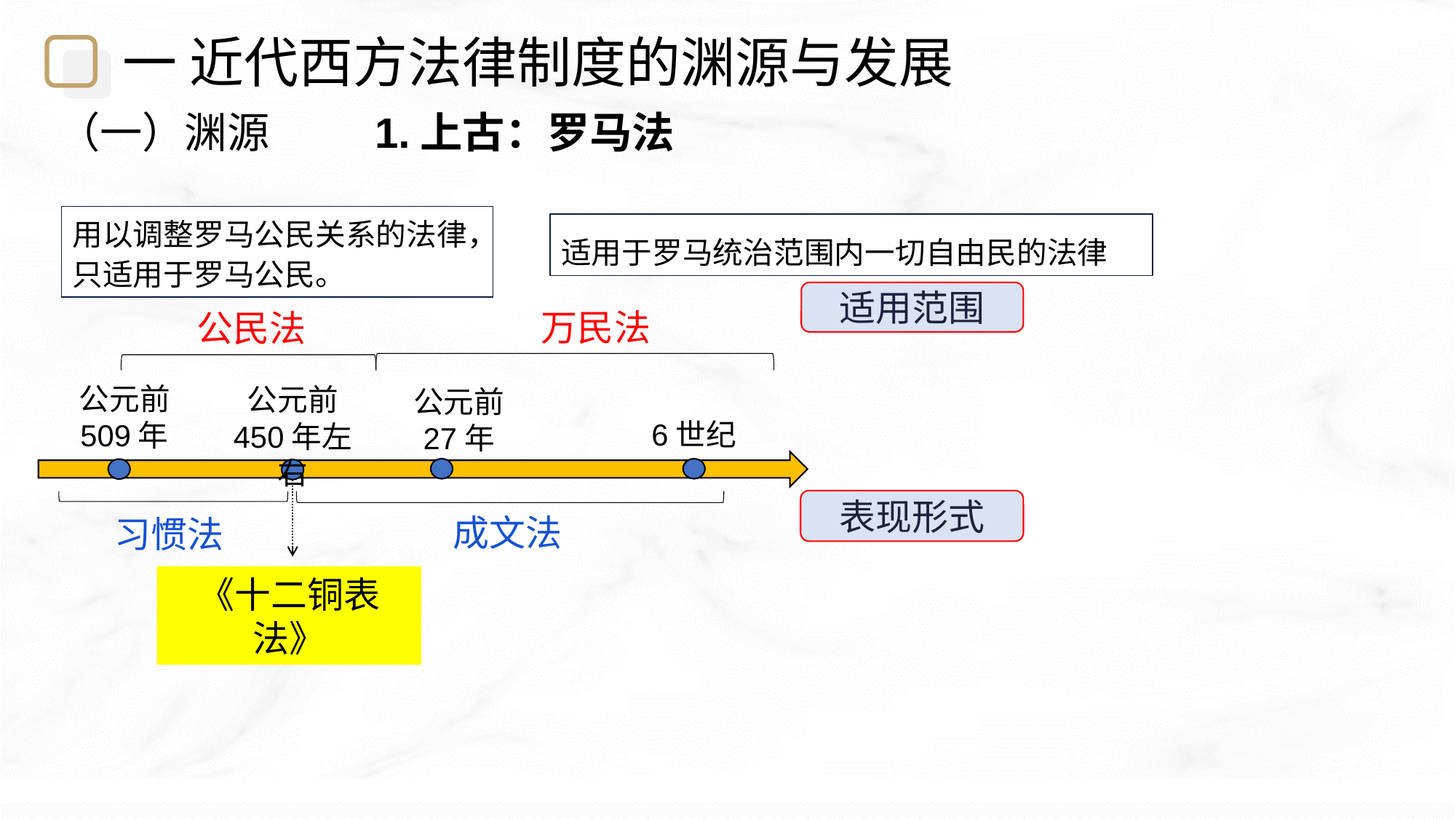

一 近代西方法律制度的渊源与发展

（一）渊源
1.上古：罗马法
用以调整罗马公民关系的法律，
只适用于罗马公民。
适用于罗马统治范围内一切自由民的法律
适用范围
万民法
公民法

公元前
509年
公元前
450年左右
公元前
27年

6世纪

《十二铜表法》
表现形式
成文法
习惯法